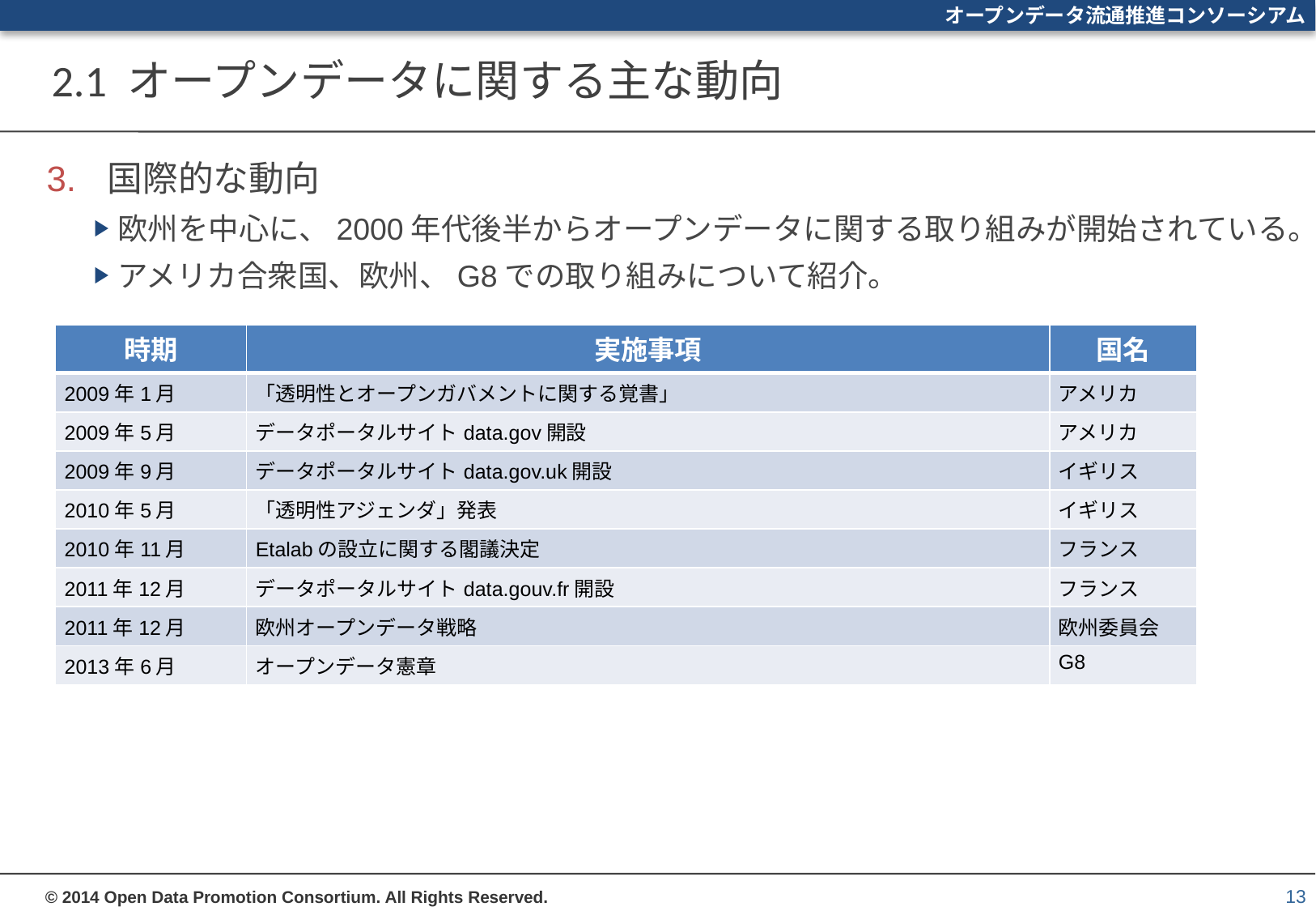

# 2.1 オープンデータに関する主な動向
国際的な動向
欧州を中心に、2000年代後半からオープンデータに関する取り組みが開始されている。
アメリカ合衆国、欧州、G8での取り組みについて紹介。

| 時期 | 実施事項 | 国名 |
| --- | --- | --- |
| 2009年1月 | 「透明性とオープンガバメントに関する覚書」 | アメリカ |
| 2009年5月 | データポータルサイトdata.gov開設 | アメリカ |
| 2009年9月 | データポータルサイトdata.gov.uk開設 | イギリス |
| 2010年5月 | 「透明性アジェンダ」発表 | イギリス |
| 2010年11月 | Etalabの設立に関する閣議決定 | フランス |
| 2011年12月 | データポータルサイトdata.gouv.fr開設 | フランス |
| 2011年12月 | 欧州オープンデータ戦略 | 欧州委員会 |
| 2013年6月 | オープンデータ憲章 | G8 |
13